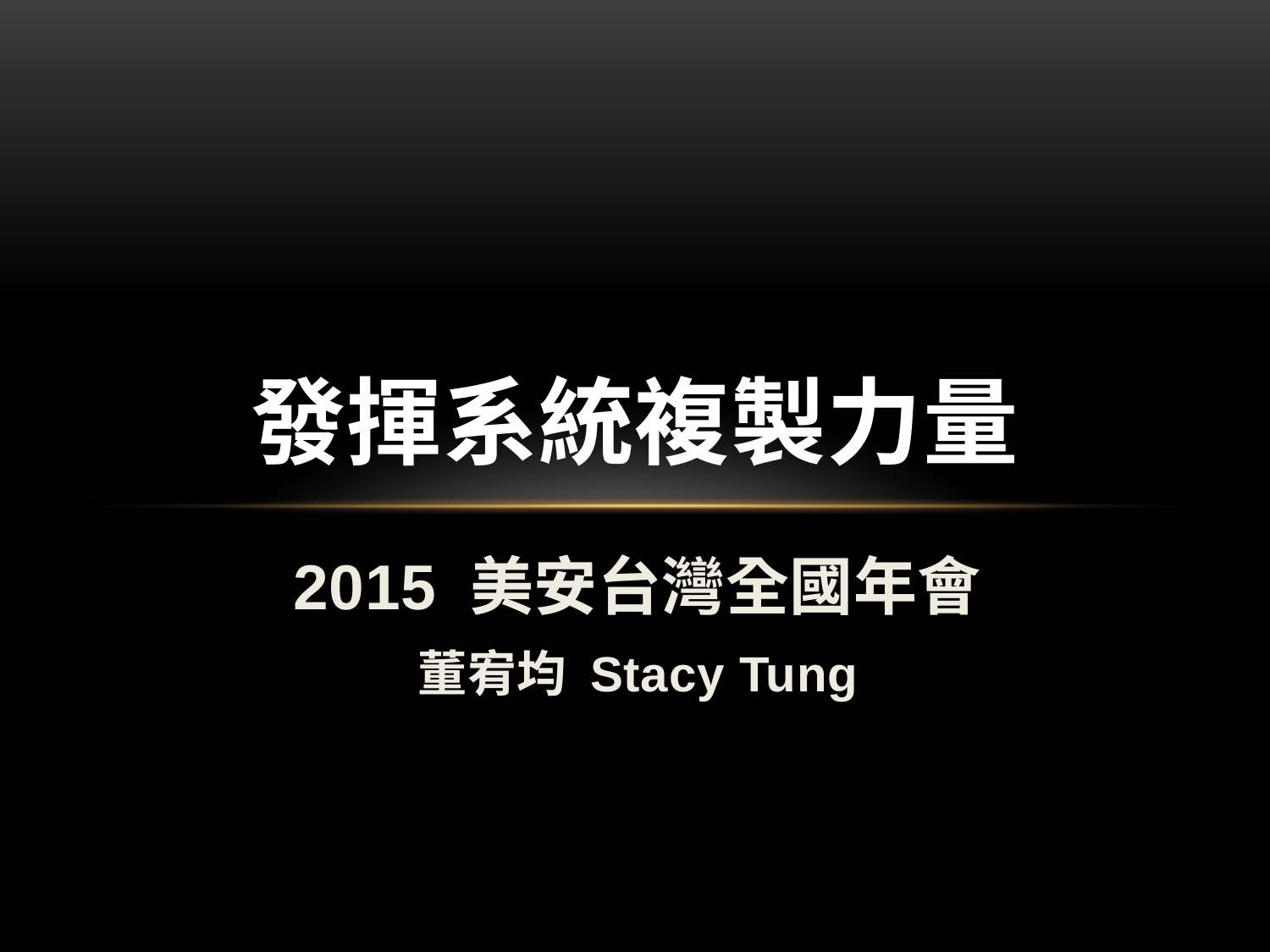

# 發揮系統複製力量
2015 美安台灣全國年會
董宥均 Stacy Tung